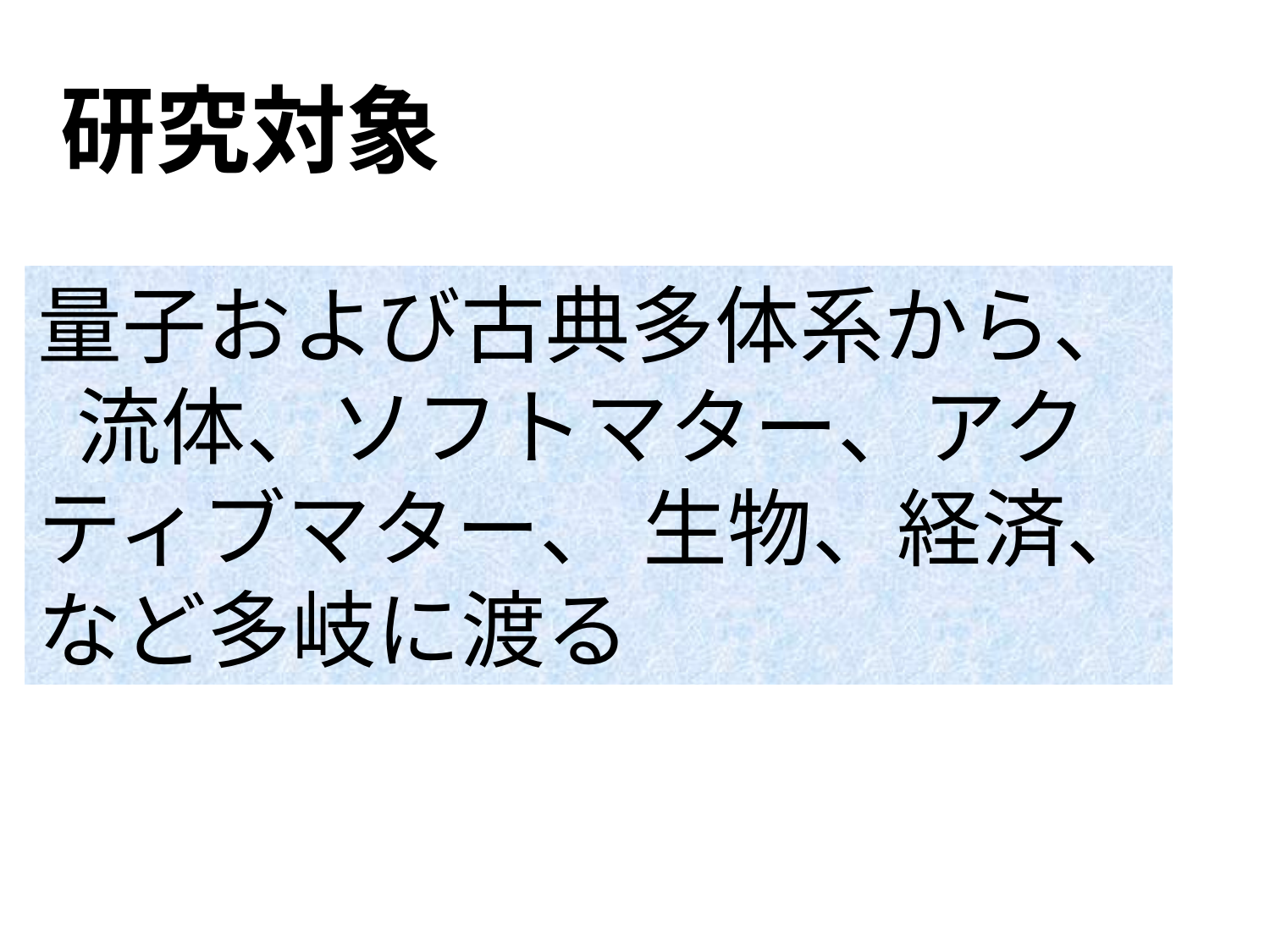

研究対象
量子および古典多体系から、
 流体、ソフトマター、アクティブマター、 生物、経済、など多岐に渡る